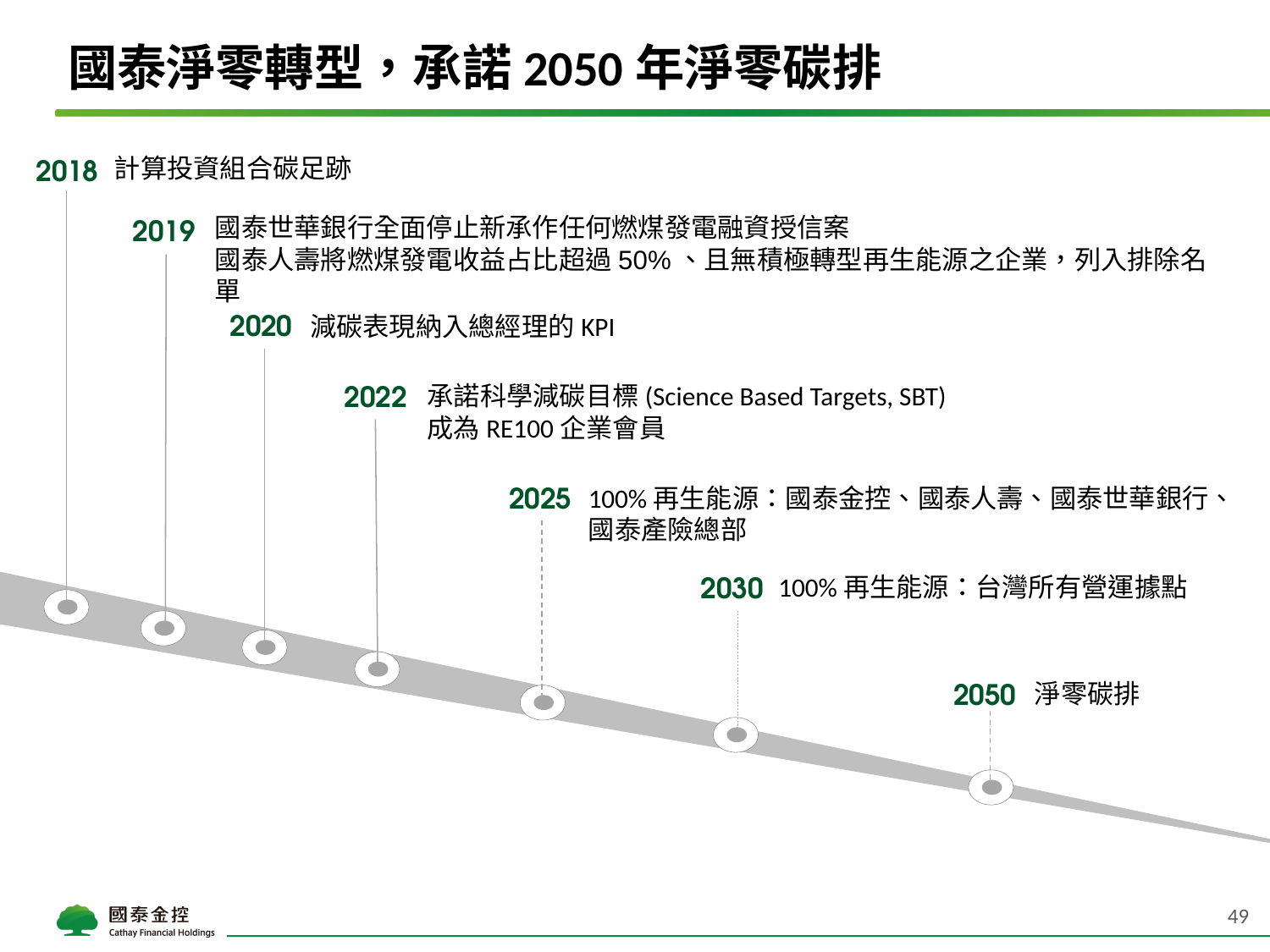

# 國泰淨零轉型，承諾2050年淨零碳排
計算投資組合碳足跡
2018
國泰世華銀行全面停止新承作任何燃煤發電融資授信案
國泰人壽將燃煤發電收益占比超過50%、且無積極轉型再生能源之企業，列入排除名單
2019
2020
減碳表現納入總經理的KPI
2022
承諾科學減碳目標(Science Based Targets, SBT)
成為RE100企業會員
2025
100%再生能源：國泰金控、國泰人壽、國泰世華銀行、國泰產險總部
100%再生能源：台灣所有營運據點
2030

淨零碳排
2050

49